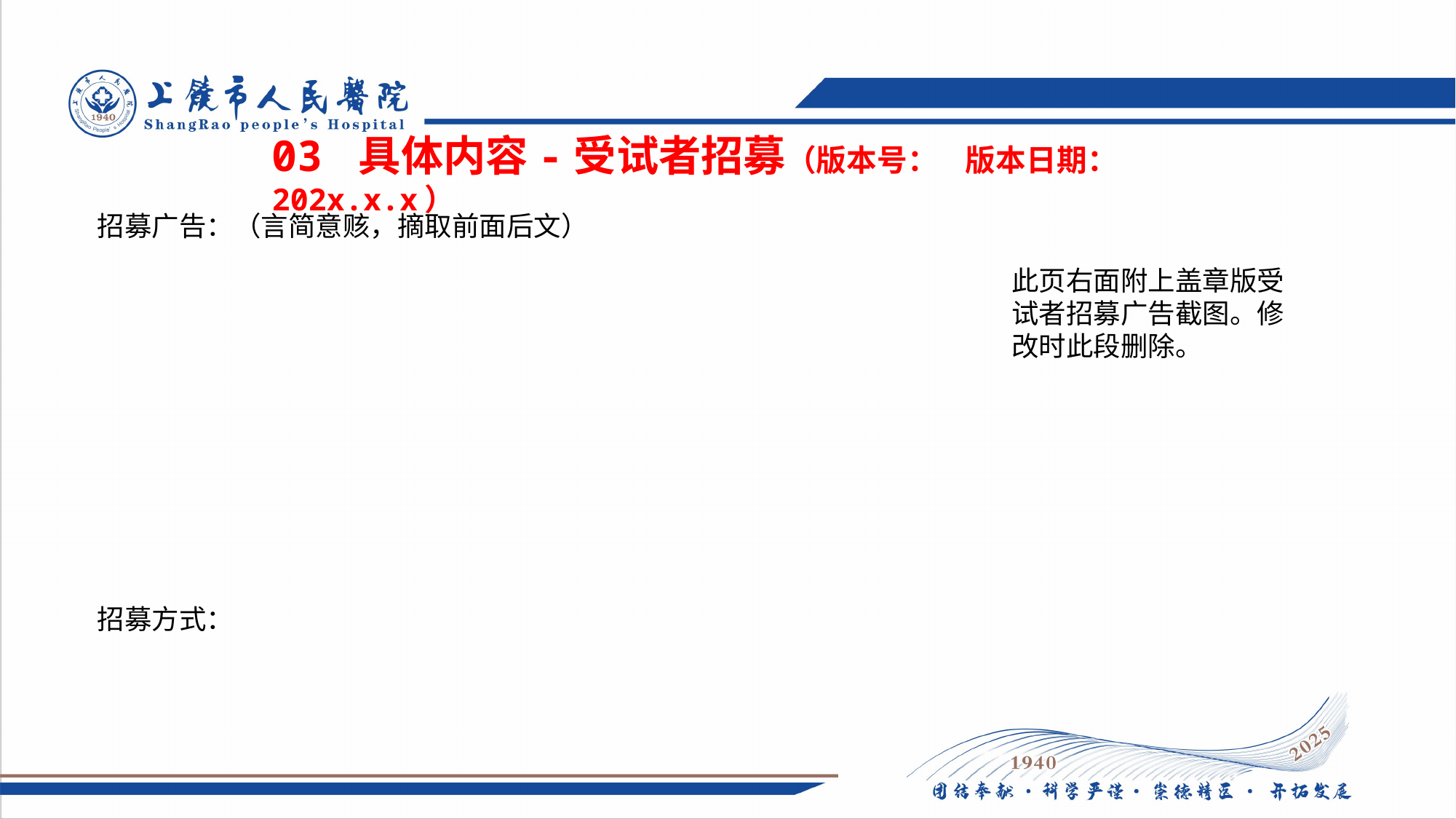

03 具体内容-受试者招募（版本号：    版本日期：202x.x.x）
招募广告：（言简意赅，摘取前面后文）

招募方式：
此页右面附上盖章版受试者招募广告截图。修改时此段删除。